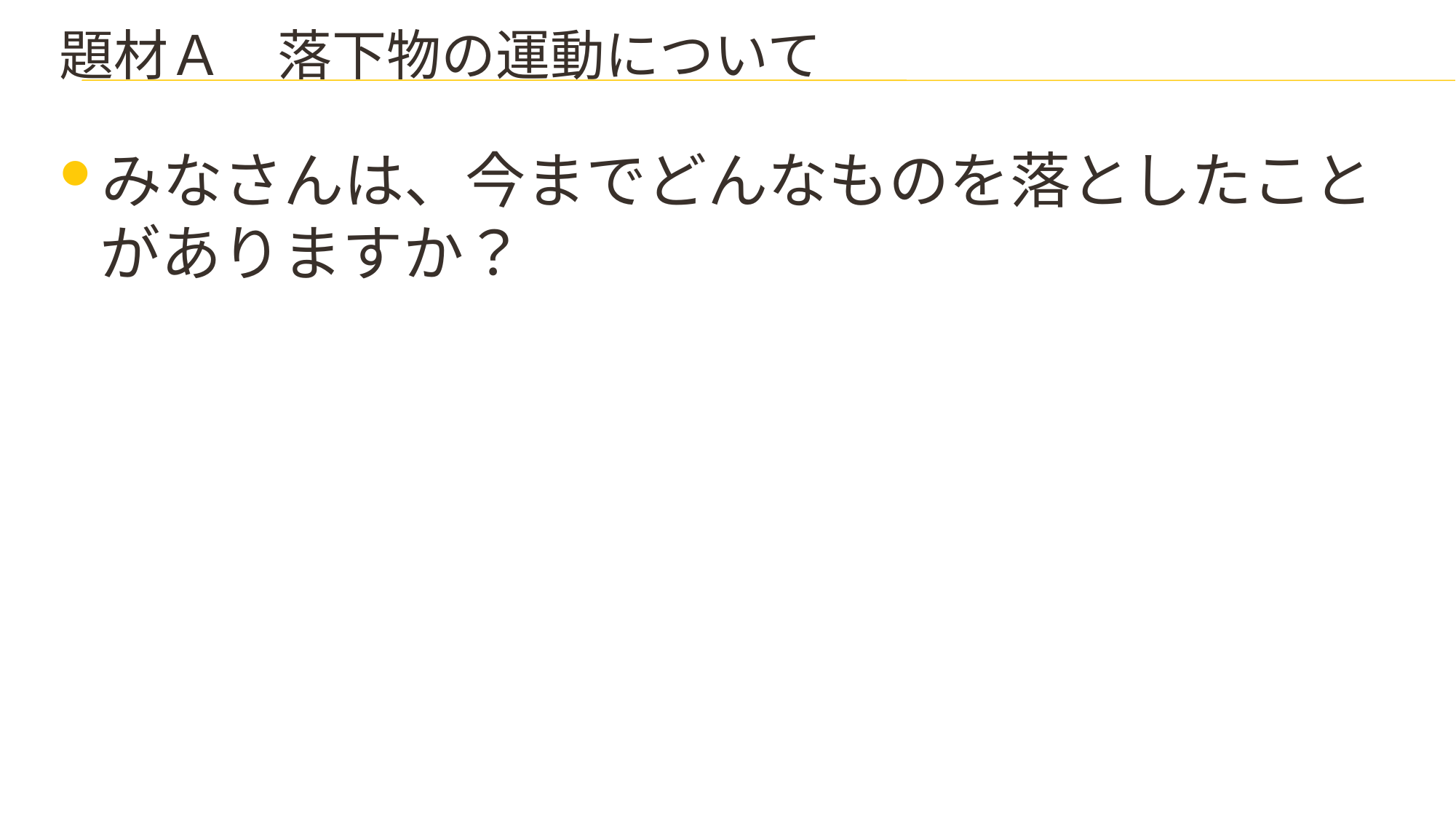

# 題材Ａ　落下物の運動について
みなさんは、今までどんなものを落としたことがありますか？